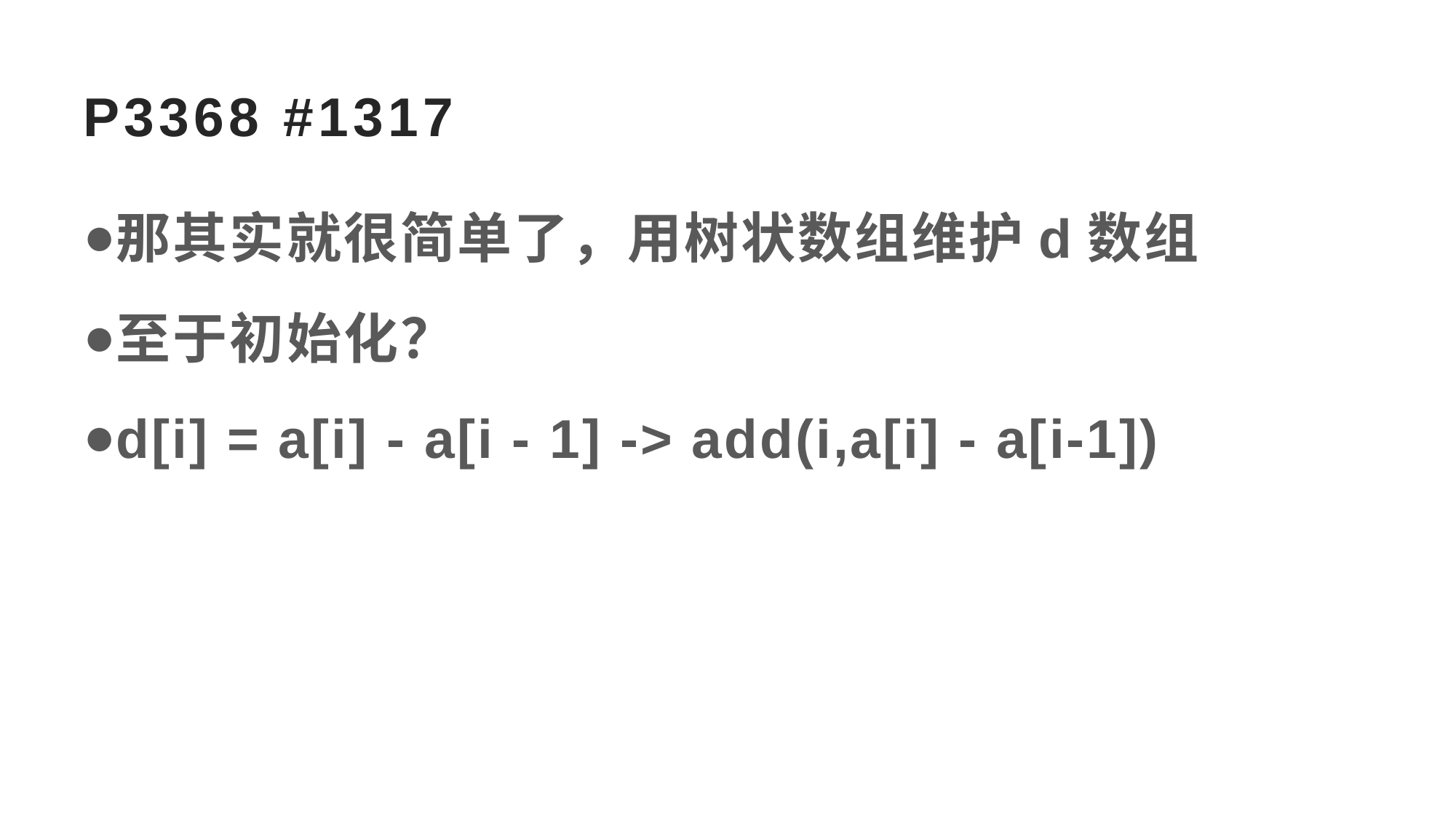

# P3368 #1317
那其实就很简单了，用树状数组维护d数组
至于初始化？
d[i] = a[i] - a[i - 1] -> add(i,a[i] - a[i-1])